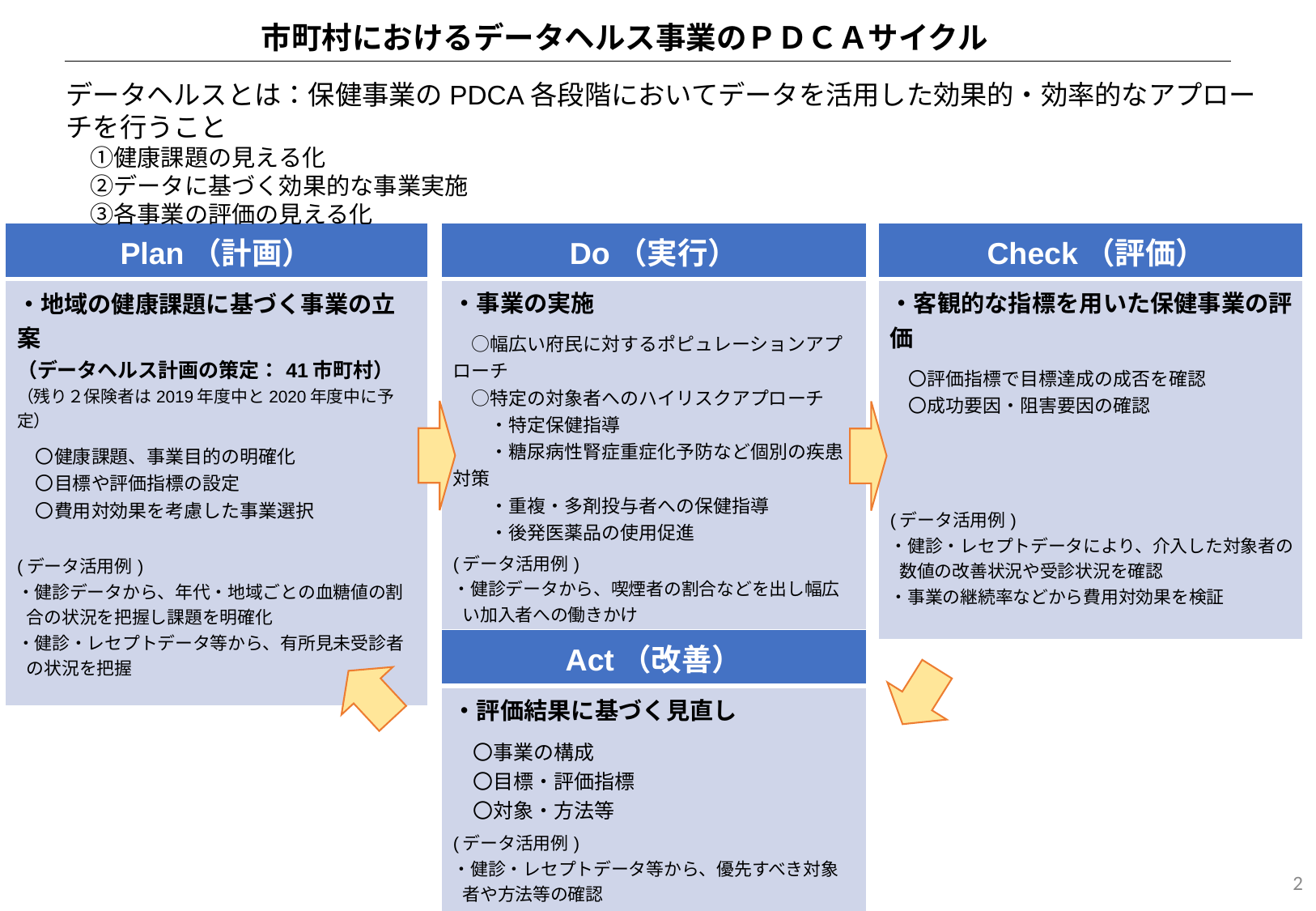

市町村におけるデータヘルス事業のＰＤＣＡサイクル
データヘルスとは：保健事業のPDCA各段階においてデータを活用した効果的・効率的なアプローチを行うこと
　①健康課題の見える化
　②データに基づく効果的な事業実施
　③各事業の評価の見える化
| Do（実行） |
| --- |
| ・事業の実施 　○幅広い府民に対するポピュレーションアプローチ 　○特定の対象者へのハイリスクアプローチ　 　　・特定保健指導 　　・糖尿病性腎症重症化予防など個別の疾患対策 　　・重複・多剤投与者への保健指導 　　・後発医薬品の使用促進 (データ活用例) ・健診データから、喫煙者の割合などを出し幅広い加入者への働きかけ ・健診・レセプトデータから、対象者を抽出、数値や疾患リスク等による保健指導 |
| Check（評価） |
| --- |
| ・客観的な指標を用いた保健事業の評価 　〇評価指標で目標達成の成否を確認 　〇成功要因・阻害要因の確認 (データ活用例) ・健診・レセプトデータにより、介入した対象者の数値の改善状況や受診状況を確認 ・事業の継続率などから費用対効果を検証 |
| Plan（計画） |
| --- |
| ・地域の健康課題に基づく事業の立案 （データヘルス計画の策定：41市町村） （残り２保険者は2019年度中と2020年度中に予定） 　〇健康課題、事業目的の明確化 　〇目標や評価指標の設定 　〇費用対効果を考慮した事業選択 (データ活用例) ・健診データから、年代・地域ごとの血糖値の割合の状況を把握し課題を明確化 ・健診・レセプトデータ等から、有所見未受診者の状況を把握 |

| Act（改善） |
| --- |
| ・評価結果に基づく見直し 　〇事業の構成 　〇目標・評価指標 　〇対象・方法等 (データ活用例) ・健診・レセプトデータ等から、優先すべき対象者や方法等の確認 |

2